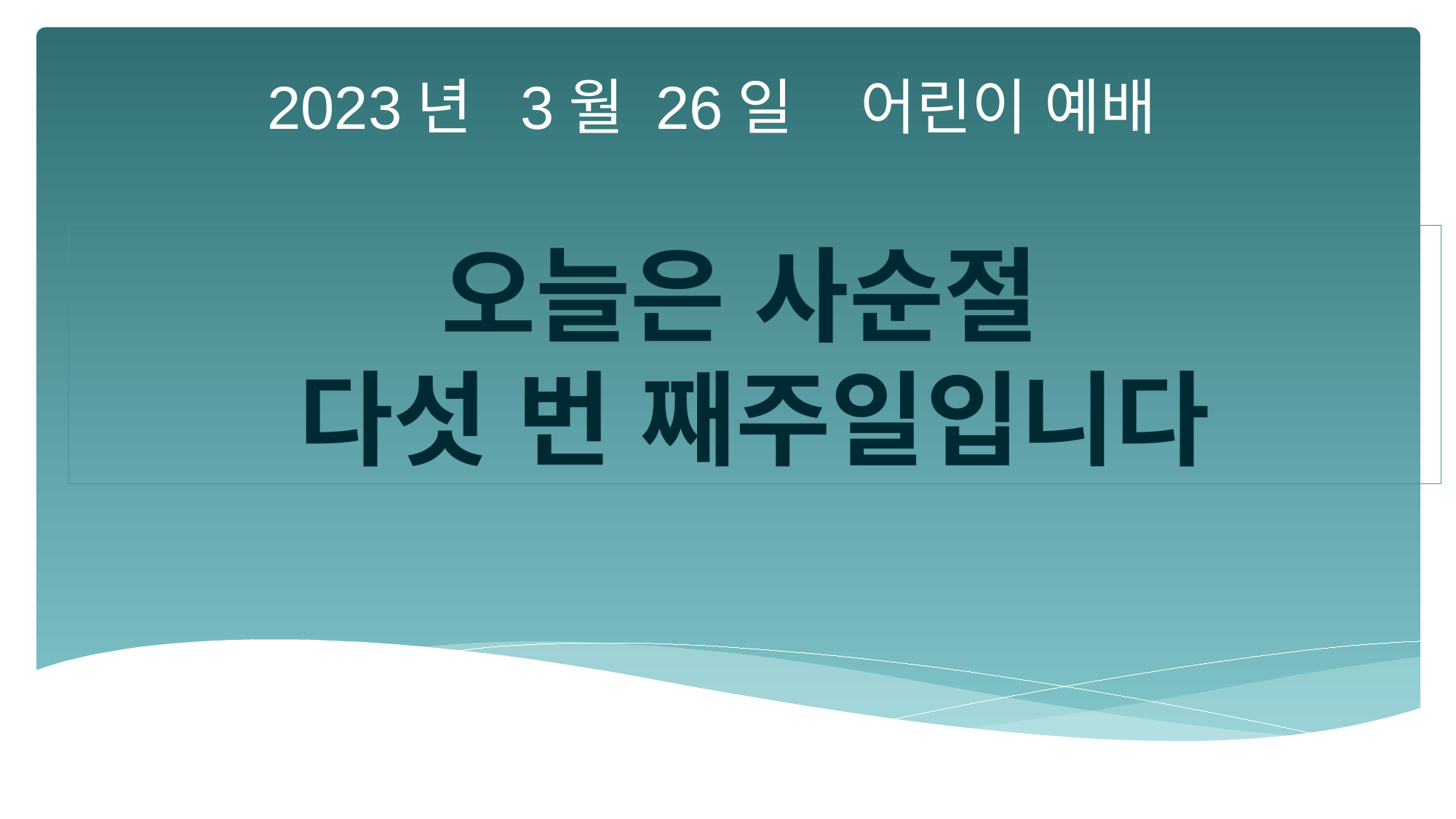

2023년  3월 26일    어린이 예배
오늘은 사순절
다섯 번 째주일입니다